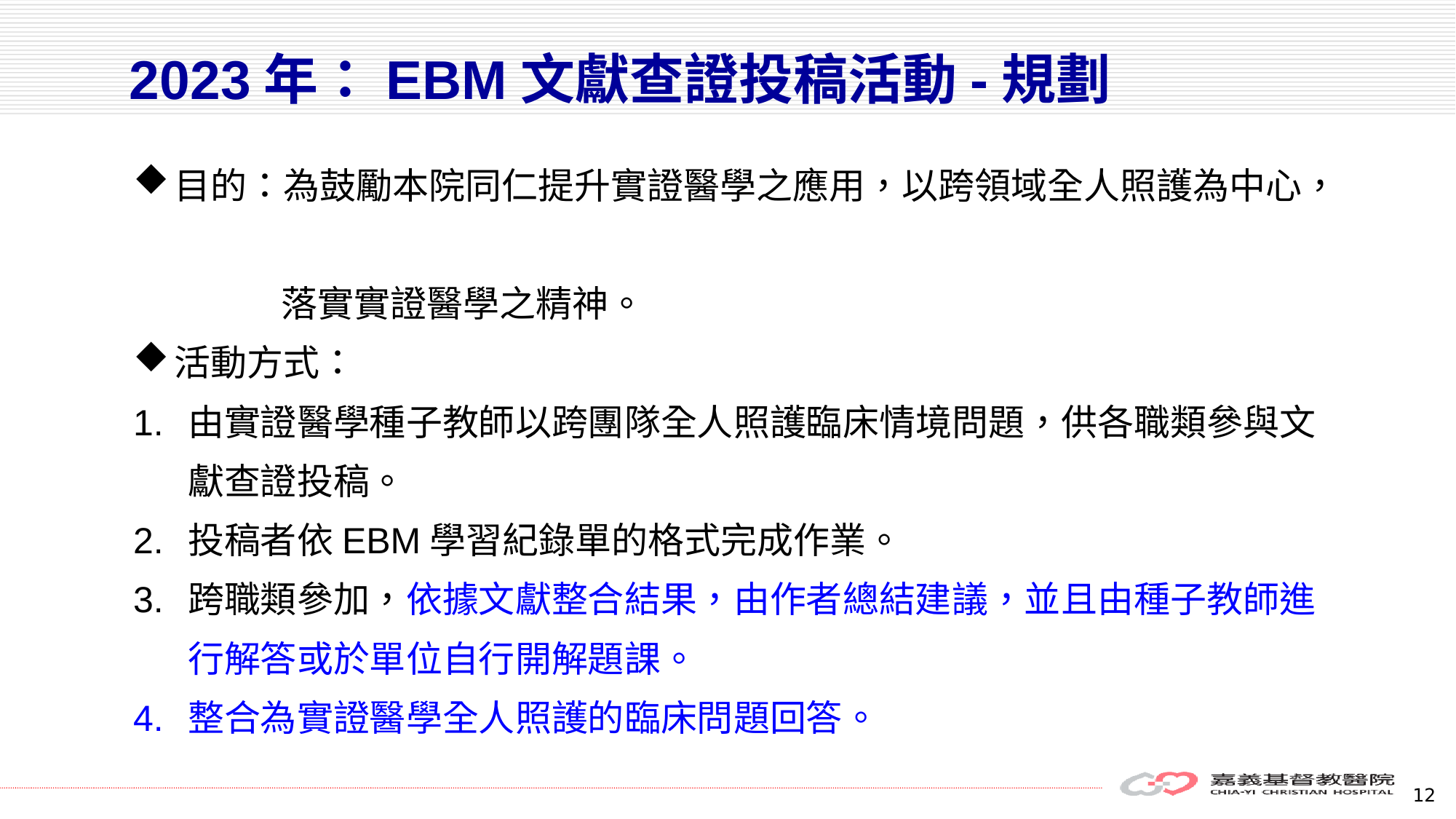

2023年：EBM文獻查證投稿活動-規劃
目的：為鼓勵本院同仁提升實證醫學之應用，以跨領域全人照護為中心，
                 落實實證醫學之精神。
活動方式：
由實證醫學種子教師以跨團隊全人照護臨床情境問題，供各職類參與文獻查證投稿。
投稿者依EBM學習紀錄單的格式完成作業。
跨職類參加，依據文獻整合結果，由作者總結建議，並且由種子教師進行解答或於單位自行開解題課。
整合為實證醫學全人照護的臨床問題回答。
12